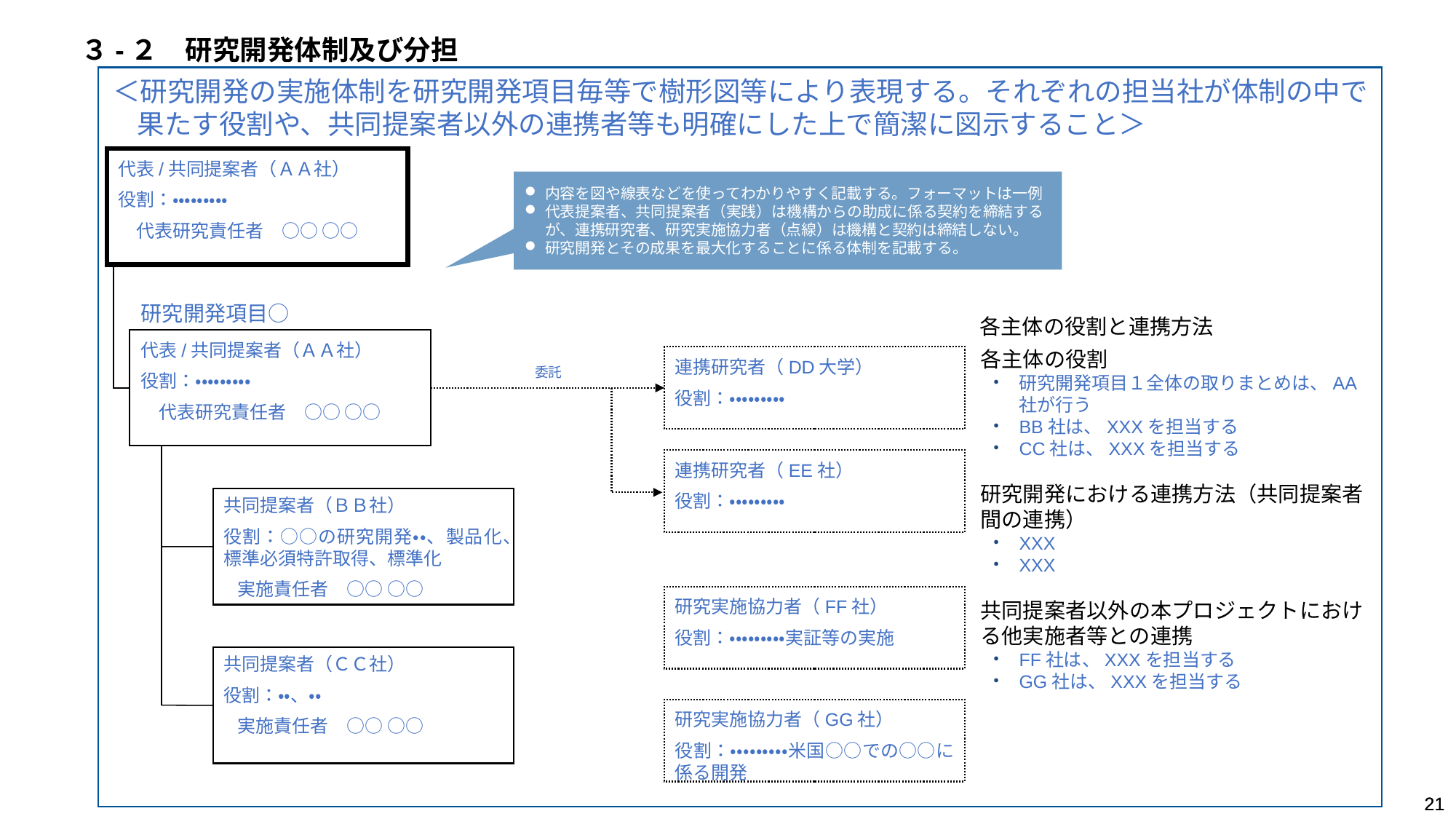

３-２　研究開発体制及び分担
＜研究開発の実施体制を研究開発項目毎等で樹形図等により表現する。それぞれの担当社が体制の中で果たす役割や、共同提案者以外の連携者等も明確にした上で簡潔に図示すること＞

代表/共同提案者（ＡＡ社）
役割：・・・・・・・・・
　代表研究責任者　○○ ○○
内容を図や線表などを使ってわかりやすく記載する。フォーマットは一例
代表提案者、共同提案者（実践）は機構からの助成に係る契約を締結するが、連携研究者、研究実施協力者（点線）は機構と契約は締結しない。
研究開発とその成果を最大化することに係る体制を記載する。

研究開発項目○
各主体の役割と連携方法
代表/共同提案者（ＡＡ社）
役割：・・・・・・・・・
　代表研究責任者　○○ ○○
各主体の役割
研究開発項目１全体の取りまとめは、AA社が行う
BB社は、XXXを担当する
CC社は、XXXを担当する

研究開発における連携方法（共同提案者間の連携）
XXX
XXX

共同提案者以外の本プロジェクトにおける他実施者等との連携
FF社は、XXXを担当する
GG社は、XXXを担当する
連携研究者（DD大学）
役割：・・・・・・・・・
委託

連携研究者（EE社）
役割：・・・・・・・・・
共同提案者（ＢＢ社）
役割：○○の研究開発・・、製品化、標準必須特許取得、標準化
実施責任者　○○ ○○
研究実施協力者（FF社）
役割：・・・・・・・・・実証等の実施
共同提案者（ＣＣ社）
役割：・・、・・
実施責任者　○○ ○○
研究実施協力者（GG社）
役割：・・・・・・・・・米国○○での○○に係る開発
21